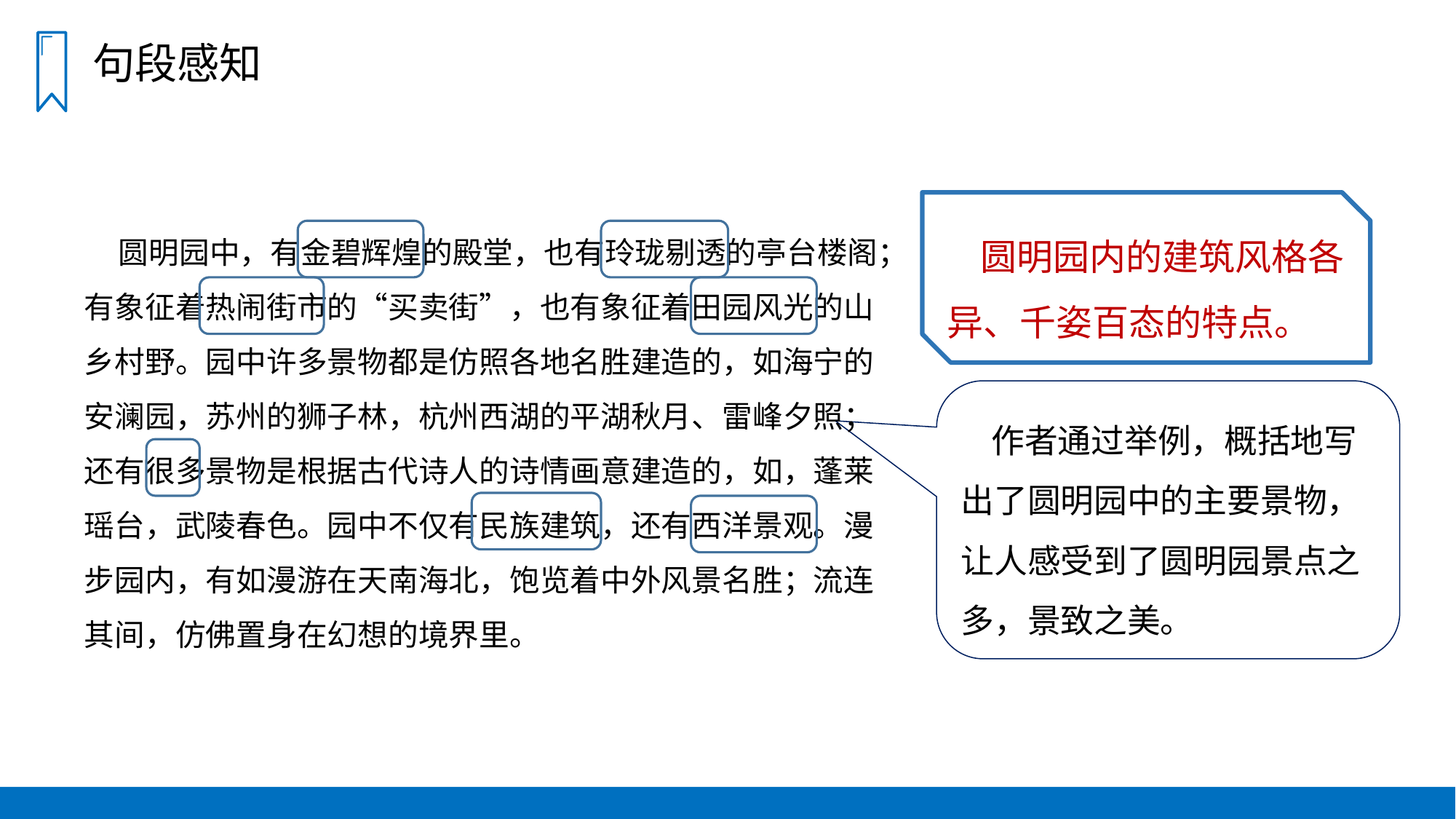

句段感知
   圆明园内的建筑风格各异、千姿百态的特点。
    圆明园中，有金碧辉煌的殿堂，也有玲珑剔透的亭台楼阁；有象征着热闹街市的“买卖街”，也有象征着田园风光的山乡村野。园中许多景物都是仿照各地名胜建造的，如海宁的安澜园，苏州的狮子林，杭州西湖的平湖秋月、雷峰夕照；还有很多景物是根据古代诗人的诗情画意建造的，如，蓬莱瑶台，武陵春色。园中不仅有民族建筑，还有西洋景观。漫步园内，有如漫游在天南海北，饱览着中外风景名胜；流连其间，仿佛置身在幻想的境界里。

   作者通过举例，概括地写出了圆明园中的主要景物，让人感受到了圆明园景点之多，景致之美。